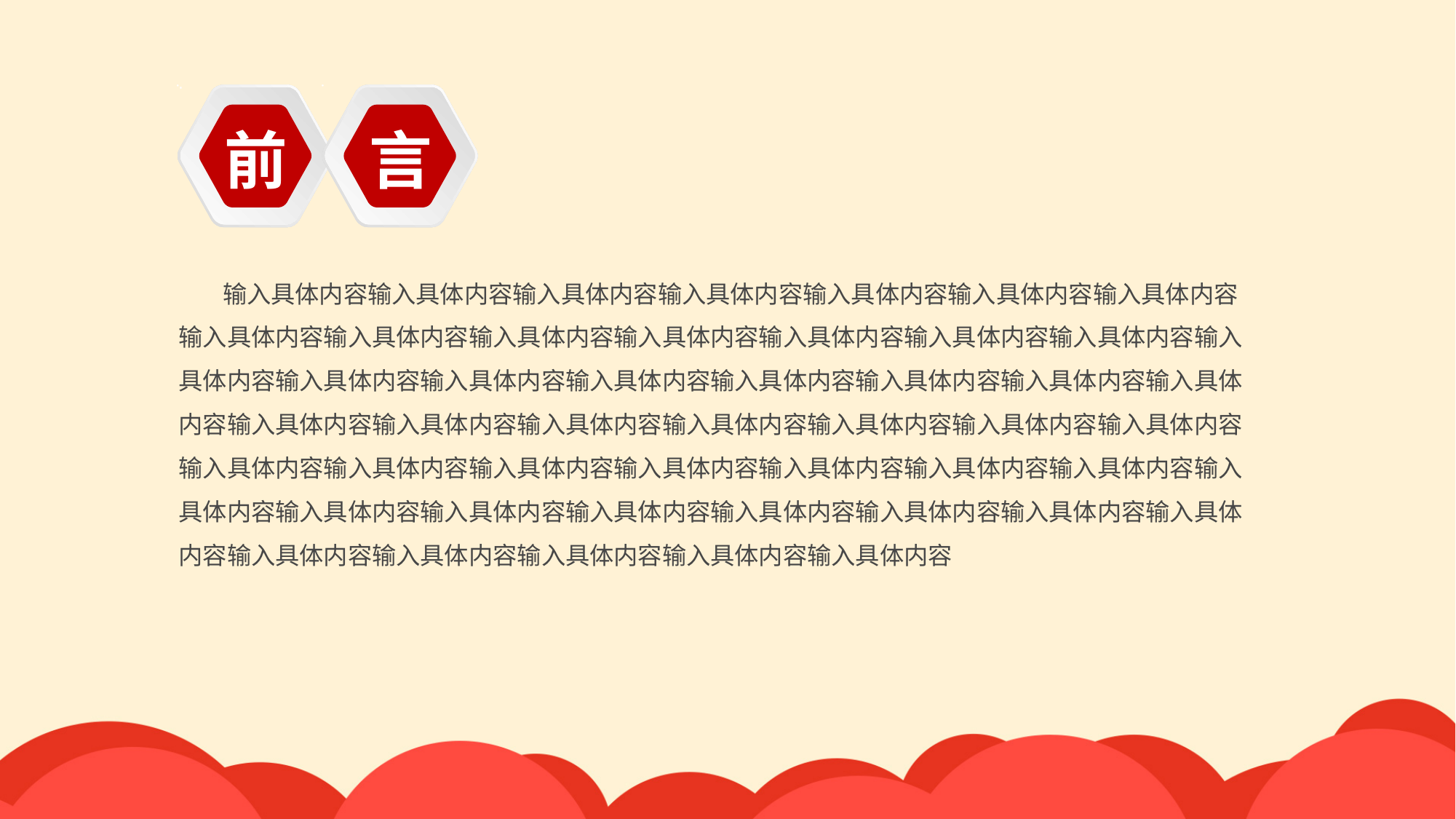

言

前
       输入具体内容输入具体内容输入具体内容输入具体内容输入具体内容输入具体内容输入具体内容输入具体内容输入具体内容输入具体内容输入具体内容输入具体内容输入具体内容输入具体内容输入具体内容输入具体内容输入具体内容输入具体内容输入具体内容输入具体内容输入具体内容输入具体内容输入具体内容输入具体内容输入具体内容输入具体内容输入具体内容输入具体内容输入具体内容输入具体内容输入具体内容输入具体内容输入具体内容输入具体内容输入具体内容输入具体内容输入具体内容输入具体内容输入具体内容输入具体内容输入具体内容输入具体内容输入具体内容输入具体内容输入具体内容输入具体内容输入具体内容输入具体内容输入具体内容